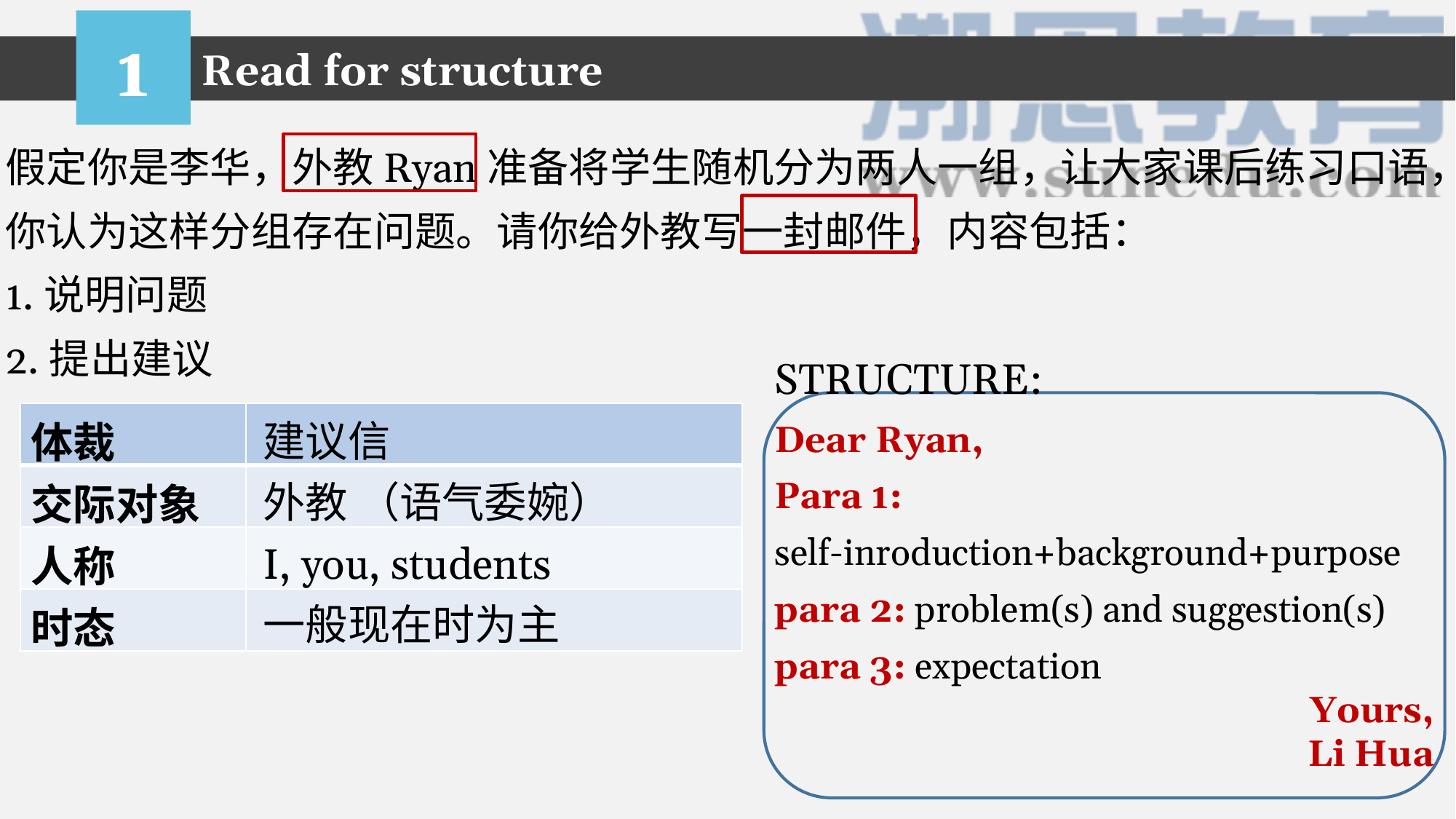

1

Read for structure
假定你是李华，外教Ryan准备将学生随机分为两人一组，让大家课后练习口语，你认为这样分组存在问题。请你给外教写一封邮件，内容包括：
1.说明问题
2.提出建议

STRUCTURE:
Dear Ryan,
Para 1:
self-inroduction+background+purpose
para 2: problem(s) and suggestion(s)
para 3: expectation
Yours,
Li Hua

建议信
外教 （语气委婉）
I, you, students
一般现在时为主
| 体裁 |  |
| --- | --- |
| 交际对象 |  |
| 人称 |  |
| 时态 |  |